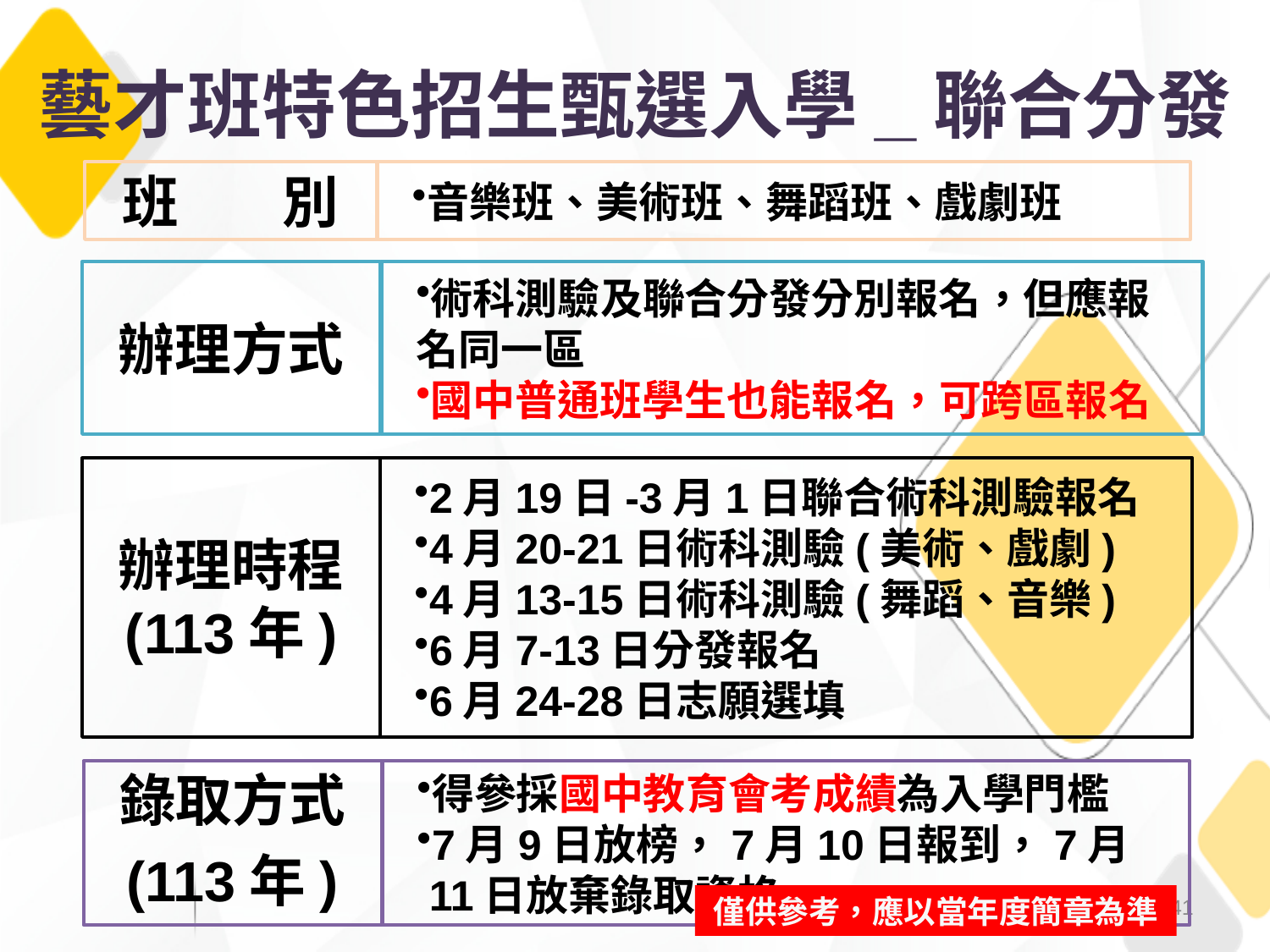

# 藝才班特色招生甄選入學_聯合分發
班        別
音樂班、美術班、舞蹈班、戲劇班
術科測驗及聯合分發分別報名，但應報名同一區
國中普通班學生也能報名，可跨區報名
辦理方式
辦理時程
(113年)
2月19日-3月1日聯合術科測驗報名
4月20-21日術科測驗(美術、戲劇)
4月13-15日術科測驗(舞蹈、音樂)
6月7-13日分發報名
6月24-28日志願選填
錄取方式
(113年)
得參採國中教育會考成績為入學門檻
7月9日放榜，7月10日報到，7月11日放棄錄取資格
41
僅供參考，應以當年度簡章為準